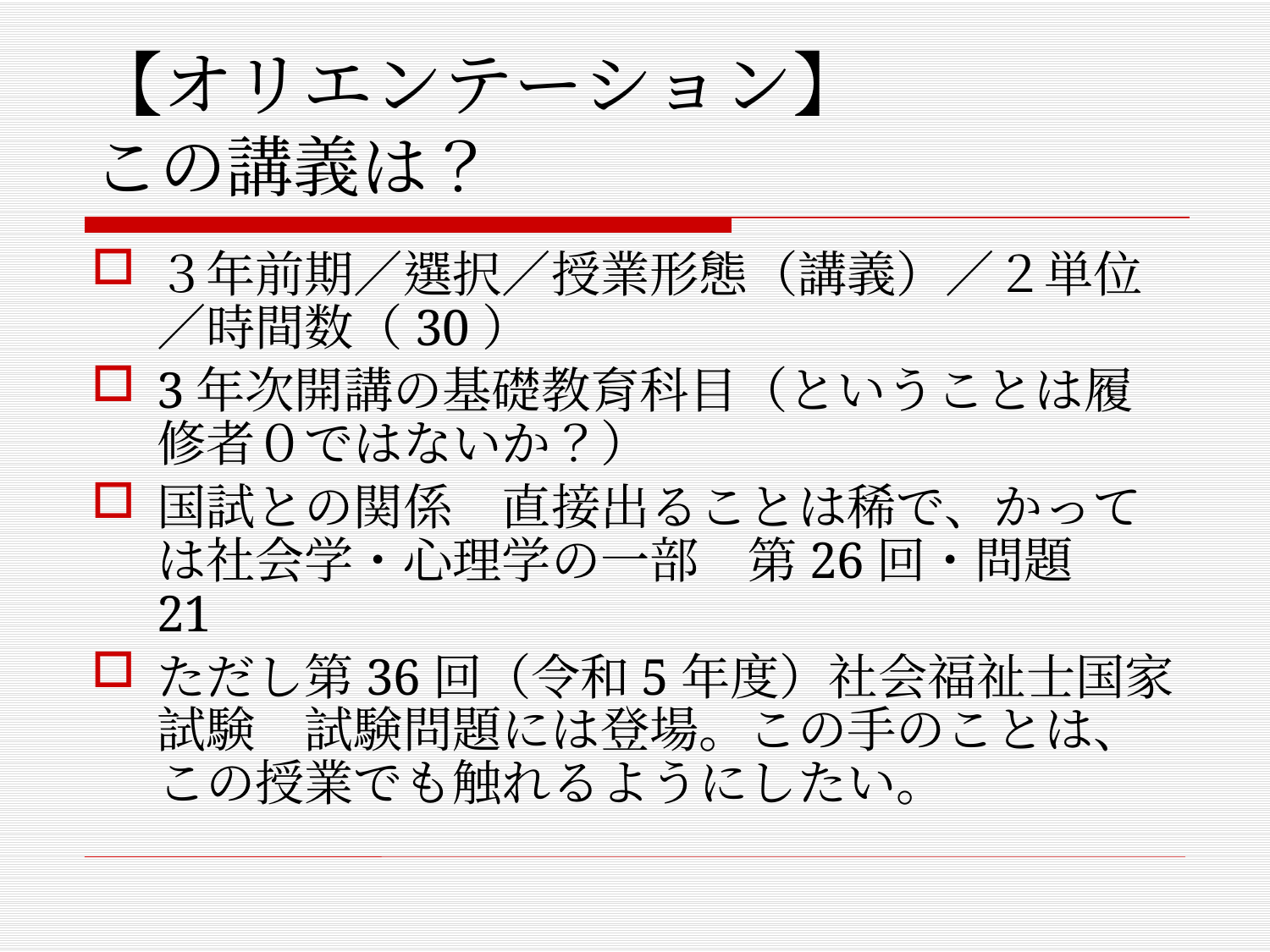

# 【オリエンテーション】 この講義は？
３年前期／選択／授業形態（講義）／２単位／時間数（30）
3年次開講の基礎教育科目（ということは履修者０ではないか？）
国試との関係　直接出ることは稀で、かっては社会学・心理学の一部　第26回・問題21
ただし第36回（令和5年度）社会福祉士国家試験　試験問題には登場。この手のことは、この授業でも触れるようにしたい。